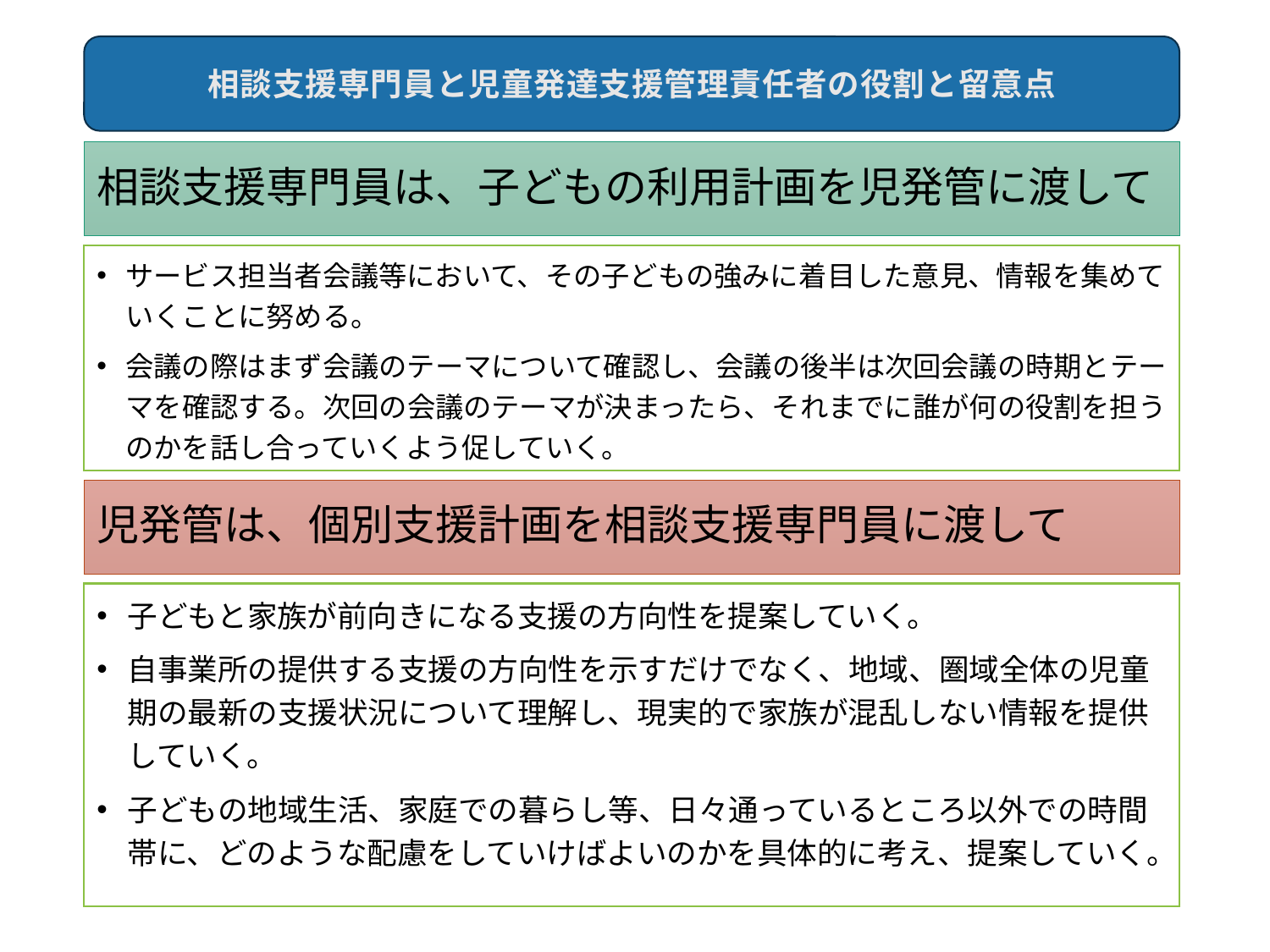

相談支援専門員と児童発達支援管理責任者の役割と留意点
# 相談支援専門員は、子どもの利用計画を児発管に渡して
サービス担当者会議等において、その子どもの強みに着目した意見、情報を集めていくことに努める。
会議の際はまず会議のテーマについて確認し、会議の後半は次回会議の時期とテーマを確認する。次回の会議のテーマが決まったら、それまでに誰が何の役割を担うのかを話し合っていくよう促していく。

児発管は、個別支援計画を相談支援専門員に渡して
子どもと家族が前向きになる支援の方向性を提案していく。
自事業所の提供する支援の方向性を示すだけでなく、地域、圏域全体の児童期の最新の支援状況について理解し、現実的で家族が混乱しない情報を提供していく。
子どもの地域生活、家庭での暮らし等、日々通っているところ以外での時間帯に、どのような配慮をしていけばよいのかを具体的に考え、提案していく。